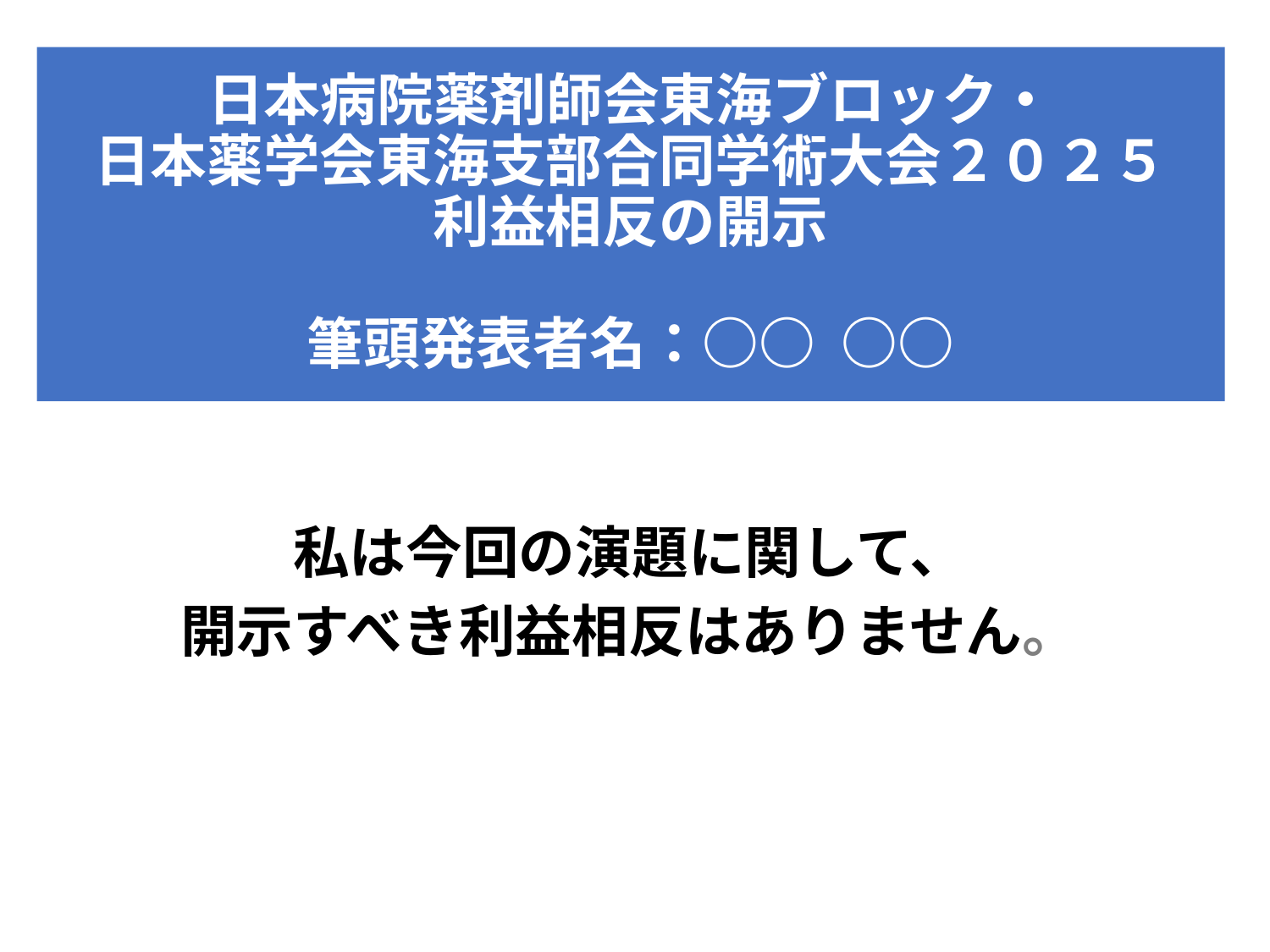

# 日本病院薬剤師会東海ブロック・ 日本薬学会東海支部合同学術大会２０２５ 利益相反の開示 筆頭発表者名：○○  ○○
私は今回の演題に関して、
開示すべき利益相反はありません。